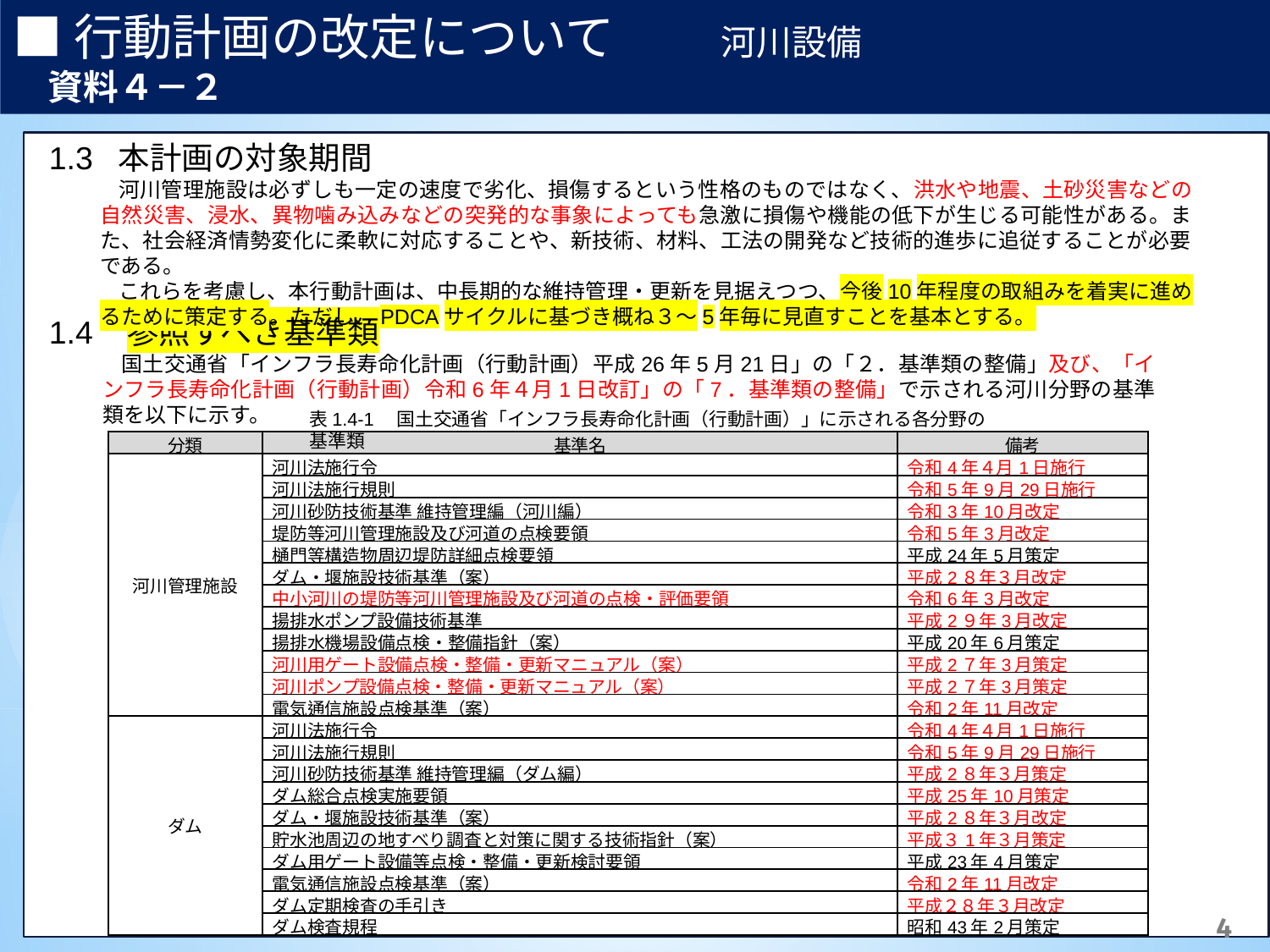

■行動計画の改定について　　　河川設備　　　　　　　　　　　　資料４－２
1.3  本計画の対象期間

河川管理施設は必ずしも一定の速度で劣化、損傷するという性格のものではなく、洪水や地震、土砂災害などの自然災害、浸水、異物噛み込みなどの突発的な事象によっても急激に損傷や機能の低下が生じる可能性がある。また、社会経済情勢変化に柔軟に対応することや、新技術、材料、工法の開発など技術的進歩に追従することが必要である。
これらを考慮し、本行動計画は、中長期的な維持管理・更新を見据えつつ、今後10年程度の取組みを着実に進めるために策定する。ただし、PDCAサイクルに基づき概ね３～5年毎に見直すことを基本とする。
1.4   参照すべき基準類
国土交通省「インフラ長寿命化計画（行動計画）平成26年5月21日」の「２．基準類の整備」及び、「インフラ長寿命化計画（行動計画）令和6年４月1日改訂」の「7．基準類の整備」で示される河川分野の基準類を以下に示す。
表1.4-1　国土交通省「インフラ長寿命化計画（行動計画）」に示される各分野の基準類
| 分類 | 基準名 | 備考 |
| --- | --- | --- |
| 河川管理施設 | 河川法施行令 | 令和4年４月1日施行 |
|  | 河川法施行規則 | 令和5年9月29日施行 |
|  | 河川砂防技術基準 維持管理編（河川編） | 令和3年10月改定 |
|  | 堤防等河川管理施設及び河道の点検要領 | 令和5年3月改定 |
|  | 樋門等構造物周辺堤防詳細点検要領 | 平成24年5月策定 |
|  | ダム・堰施設技術基準（案） | 平成2８年３月改定 |
|  | 中小河川の堤防等河川管理施設及び河道の点検・評価要領 | 令和6年3月改定 |
|  | 揚排水ポンプ設備技術基準 | 平成2９年3月改定 |
|  | 揚排水機場設備点検・整備指針（案） | 平成20年6月策定 |
|  | 河川用ゲート設備点検・整備・更新マニュアル（案） | 平成2７年3月策定 |
|  | 河川ポンプ設備点検・整備・更新マニュアル（案） | 平成2７年3月策定 |
|  | 電気通信施設点検基準（案） | 令和2年11月改定 |
| ダム | 河川法施行令 | 令和4年４月1日施行 |
|  | 河川法施行規則 | 令和5年9月29日施行 |
|  | 河川砂防技術基準 維持管理編（ダム編） | 平成2８年３月策定 |
|  | ダム総合点検実施要領 | 平成25年10月策定 |
|  | ダム・堰施設技術基準（案） | 平成2８年３月改定 |
|  | 貯水池周辺の地すべり調査と対策に関する技術指針（案） | 平成３1年３月策定 |
|  | ダム用ゲート設備等点検・整備・更新検討要領 | 平成23年4月策定 |
|  | 電気通信施設点検基準（案） | 令和2年11月改定 |
|  | ダム定期検査の手引き | 平成２８年３月改定 |
|  | ダム検査規程 | 昭和43年2月策定 |
4